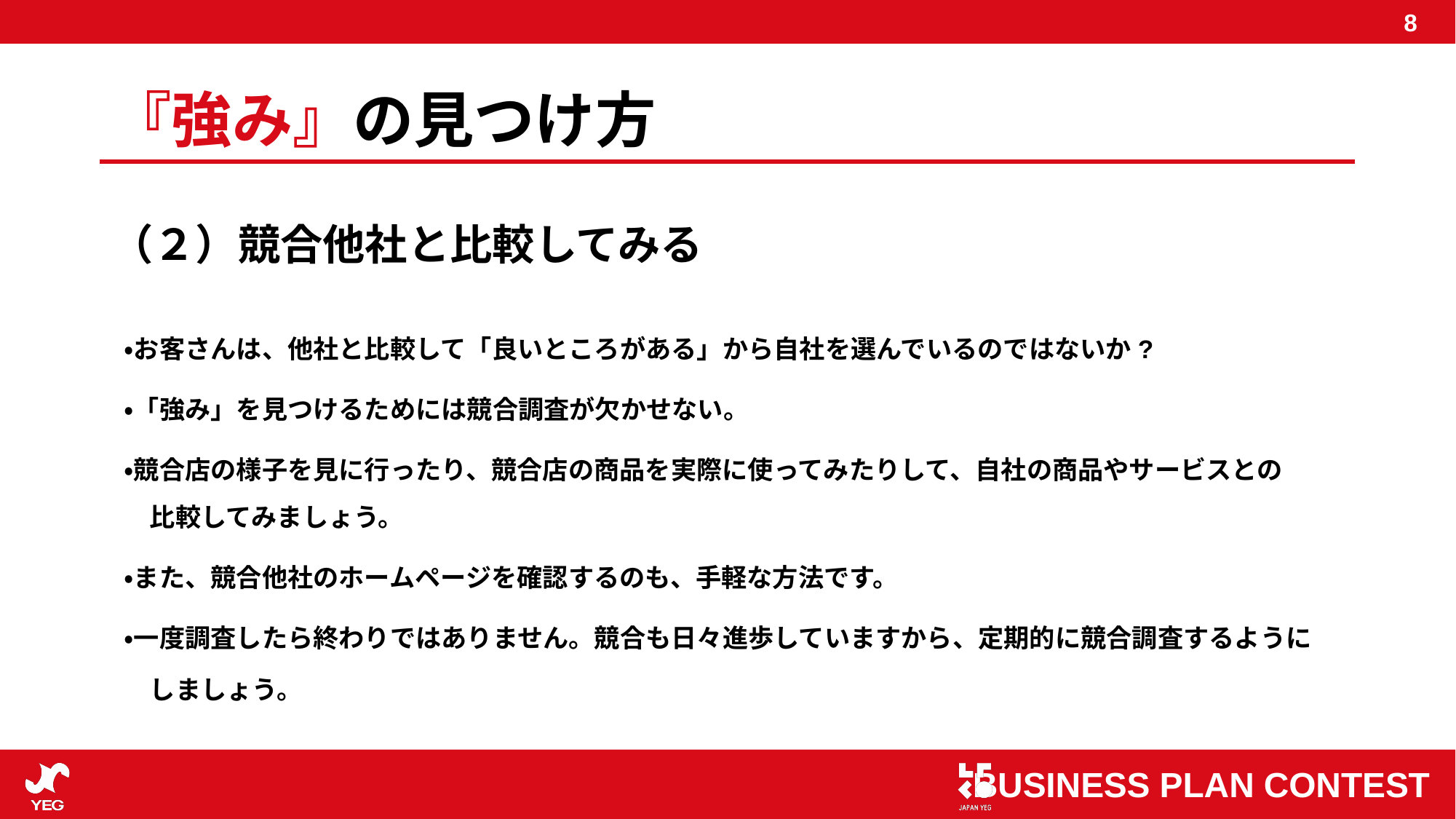

# 『強み』の見つけ方
（２）競合他社と比較してみる
・お客さんは、他社と比較して「良いところがある」から自社を選んでいるのではないか?
・「強み」を見つけるためには競合調査が欠かせない。
・競合店の様子を見に行ったり、競合店の商品を実際に使ってみたりして、自社の商品やサービスとの
　比較してみましょう。
・また、競合他社のホームページを確認するのも、手軽な方法です。
・一度調査したら終わりではありません。競合も日々進歩していますから、定期的に競合調査するように
　しましょう。